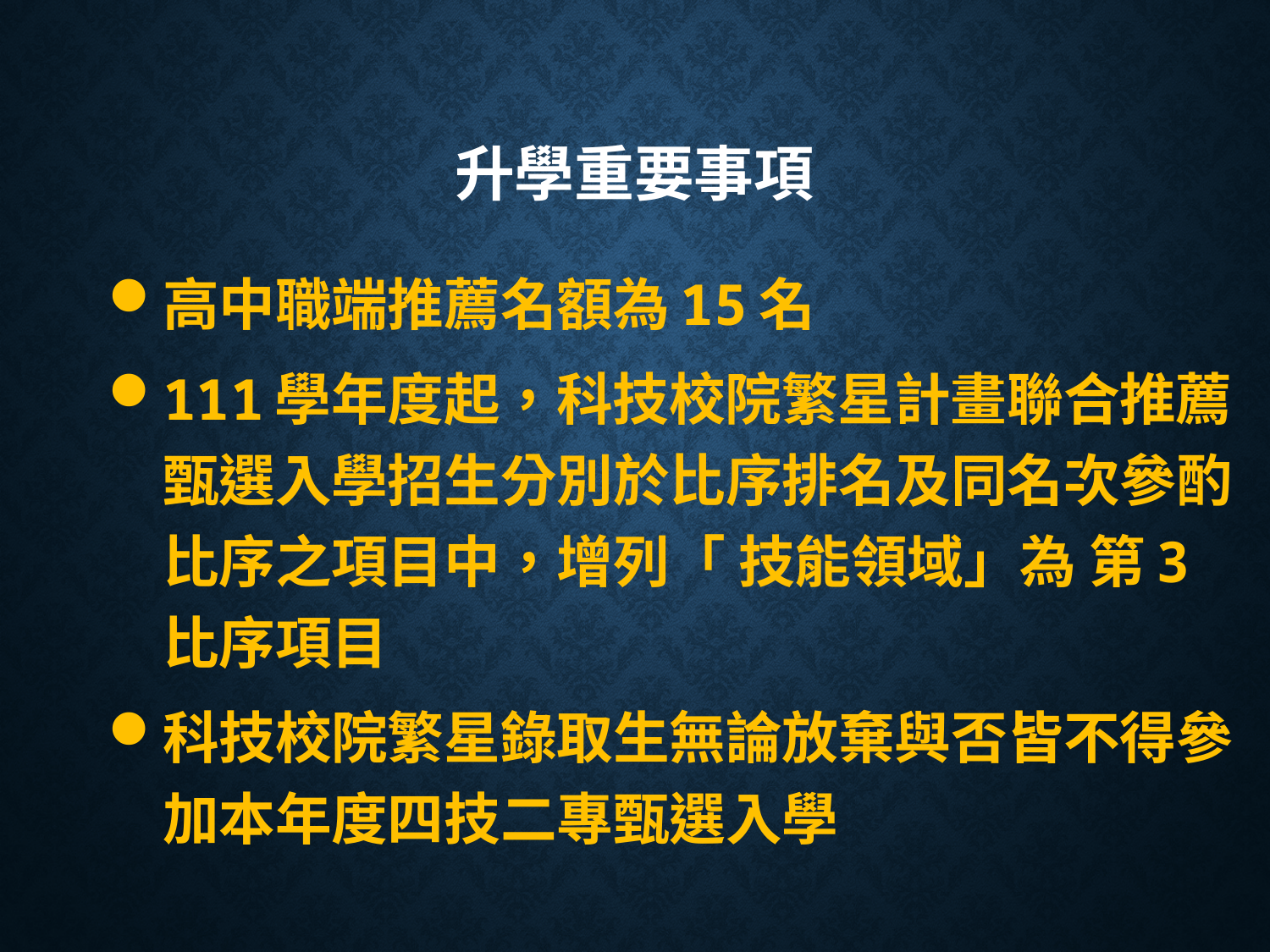

# 升學重要事項

高中職端推薦名額為15名
111學年度起，科技校院繁星計畫聯合推薦甄選入學招生分別於比序排名及同名次參酌比序之項目中，增列「 技能領域」為 第3比序項目
科技校院繁星錄取生無論放棄與否皆不得參加本年度四技二專甄選入學